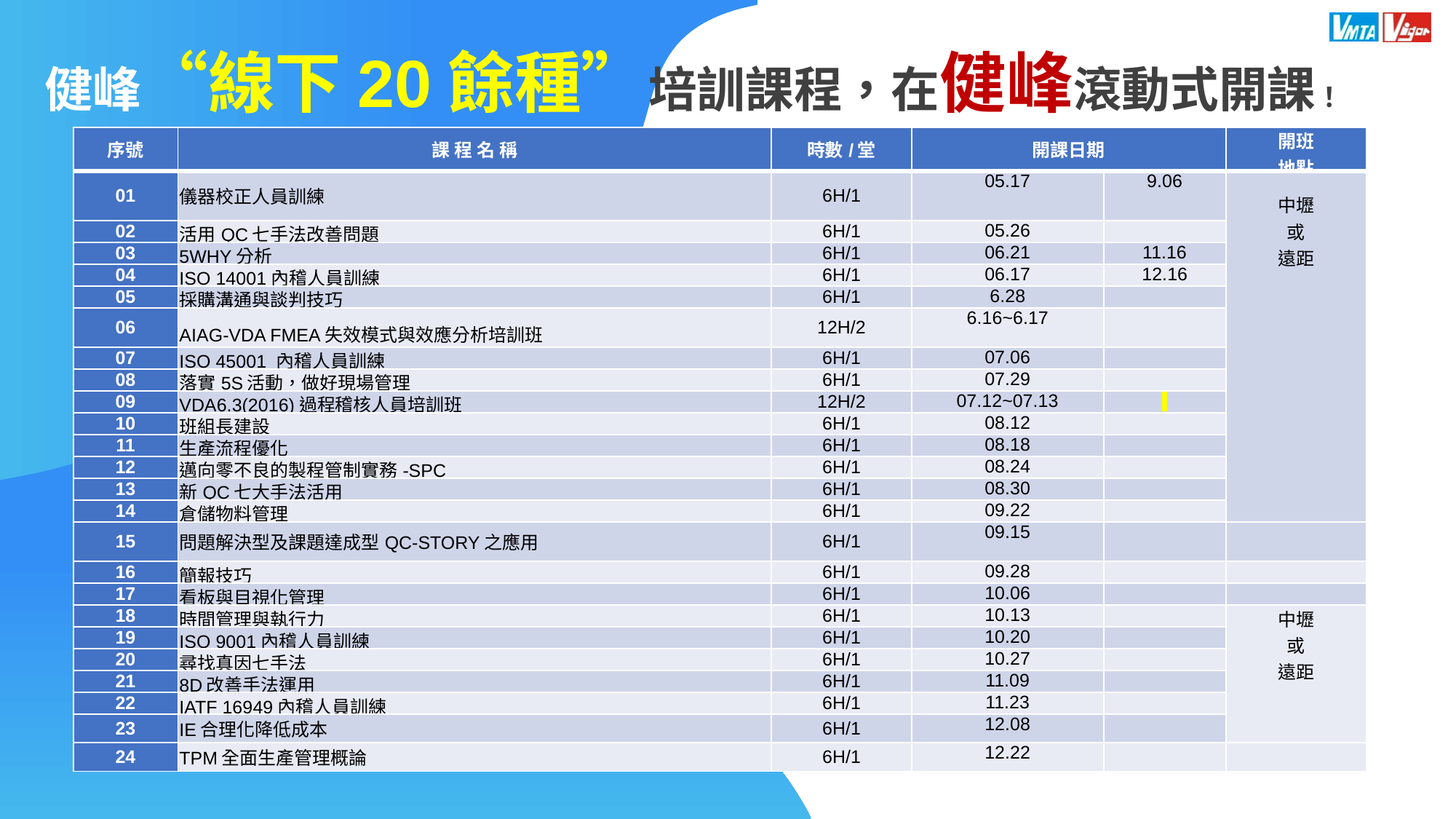

健峰“線下20餘種”培訓課程，在健峰滾動式開課！
| 序號 | 課 程 名 稱 | 時數/堂 | 開課日期 |  | 開班 地點 |
| --- | --- | --- | --- | --- | --- |
| 01 | 儀器校正人員訓練 | 6H/1 | 05.17 | 9.06 | 中壢 或 遠距 |
| 02 | 活用QC七手法改善問題 | 6H/1 | 05.26 |  |  |
| 03 | 5WHY分析 | 6H/1 | 06.21 | 11.16 |  |
| 04 | ISO 14001內稽人員訓練 | 6H/1 | 06.17 | 12.16 |  |
| 05 | 採購溝通與談判技巧 | 6H/1 | 6.28 |  |  |
| 06 | AIAG-VDA FMEA失效模式與效應分析培訓班 | 12H/2 | 6.16~6.17 |  |  |
| 07 | ISO 45001 內稽人員訓練 | 6H/1 | 07.06 |  |  |
| 08 | 落實5S活動，做好現場管理 | 6H/1 | 07.29 |  |  |
| 09 | VDA6.3(2016)過程稽核人員培訓班 | 12H/2 | 07.12~07.13 |  |  |
| 10 | 班組長建設 | 6H/1 | 08.12 |  |  |
| 11 | 生產流程優化 | 6H/1 | 08.18 |  |  |
| 12 | 邁向零不良的製程管制實務-SPC | 6H/1 | 08.24 |  |  |
| 13 | 新QC七大手法活用 | 6H/1 | 08.30 |  |  |
| 14 | 倉儲物料管理 | 6H/1 | 09.22 |  |  |
| 15 | 問題解決型及課題達成型QC-STORY之應用 | 6H/1 | 09.15 |  |  |
| 16 | 簡報技巧 | 6H/1 | 09.28 |  |  |
| 17 | 看板與目視化管理 | 6H/1 | 10.06 |  |  |
| 18 | 時間管理與執行力 | 6H/1 | 10.13 |  | 中壢 或 遠距 |
| 19 | ISO 9001內稽人員訓練 | 6H/1 | 10.20 |  |  |
| 20 | 尋找真因七手法 | 6H/1 | 10.27 |  |  |
| 21 | 8D改善手法運用 | 6H/1 | 11.09 |  |  |
| 22 | IATF 16949內稽人員訓練 | 6H/1 | 11.23 |  |  |
| 23 | IE合理化降低成本 | 6H/1 | 12.08 |  |  |
| 24 | TPM全面生產管理概論 | 6H/1 | 12.22 |  |  |